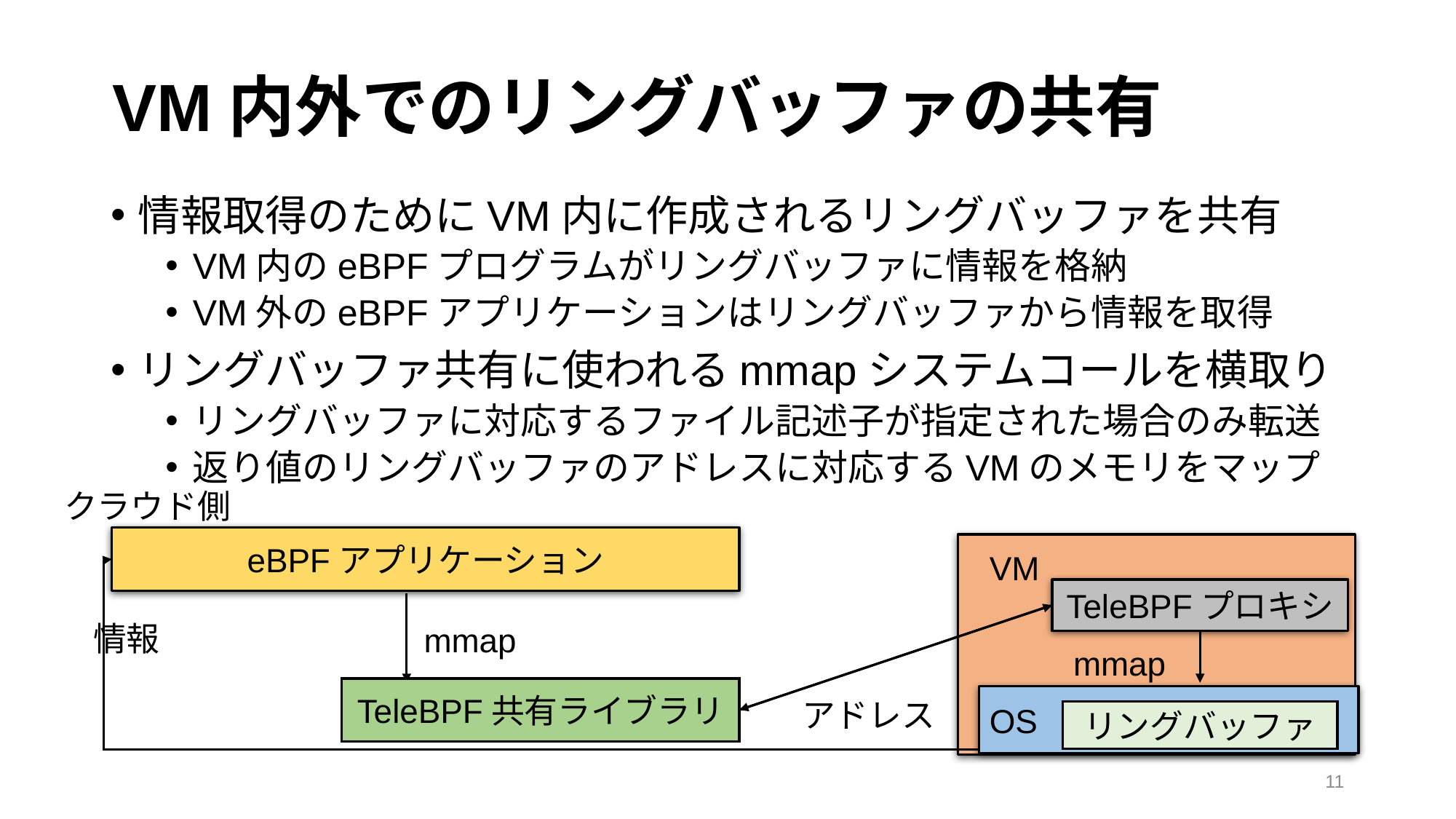

# VM内外でのリングバッファの共有
情報取得のためにVM内に作成されるリングバッファを共有
VM内のeBPFプログラムがリングバッファに情報を格納
VM外のeBPFアプリケーションはリングバッファから情報を取得
リングバッファ共有に使われるmmapシステムコールを横取り
リングバッファに対応するファイル記述子が指定された場合のみ転送
返り値のリングバッファのアドレスに対応するVMのメモリをマップ
クラウド側
eBPFアプリケーション

VM
TeleBPFプロキシ
情報
mmap
mmap
TeleBPF共有ライブラリ
OS
アドレス
リングバッファ
11